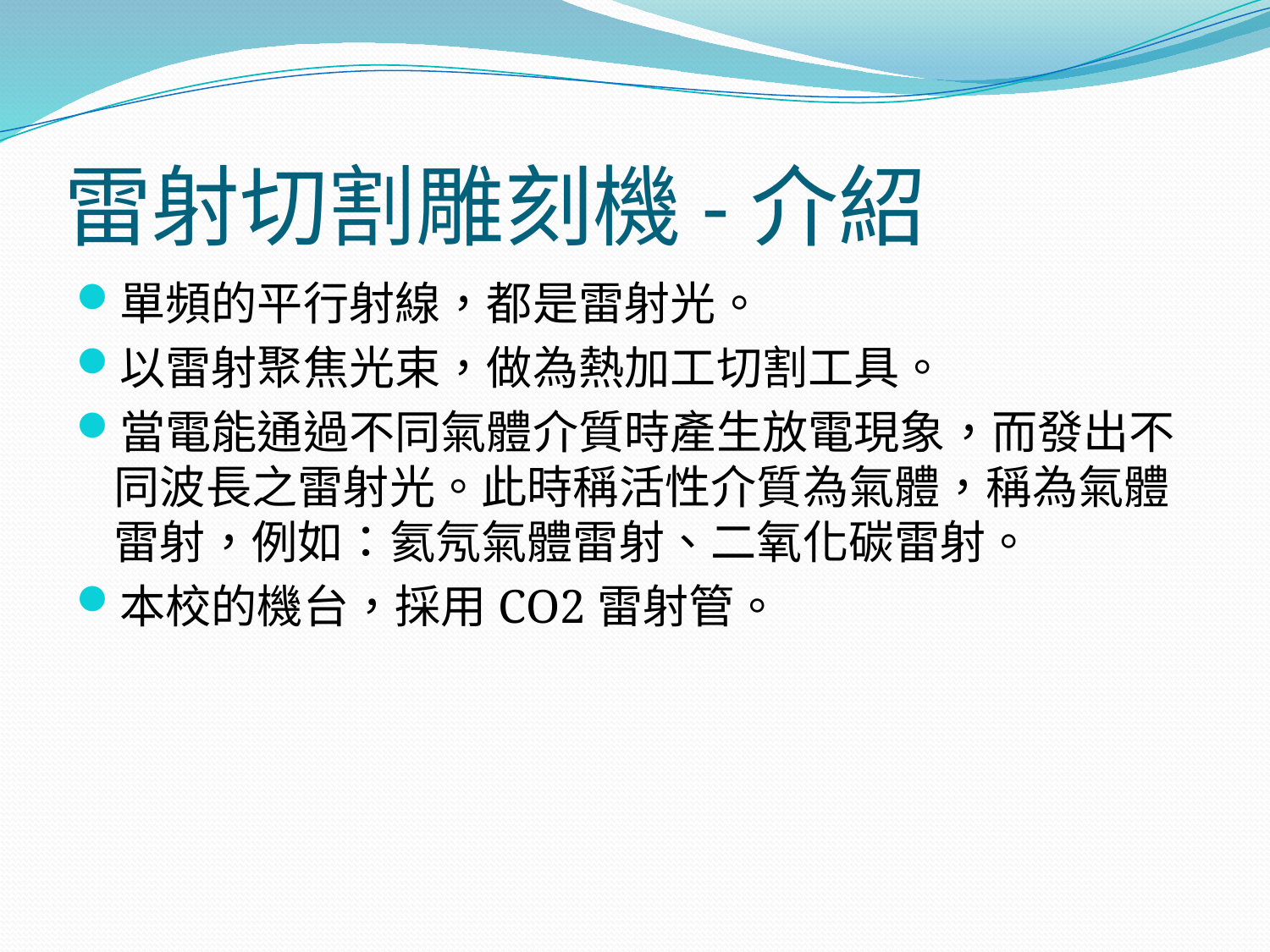

# 雷射切割雕刻機-介紹
單頻的平行射線，都是雷射光。
以雷射聚焦光束，做為熱加工切割工具。
當電能通過不同氣體介質時產生放電現象，而發出不同波長之雷射光。此時稱活性介質為氣體，稱為氣體雷射，例如：氦氖氣體雷射、二氧化碳雷射。
本校的機台，採用CO2雷射管。